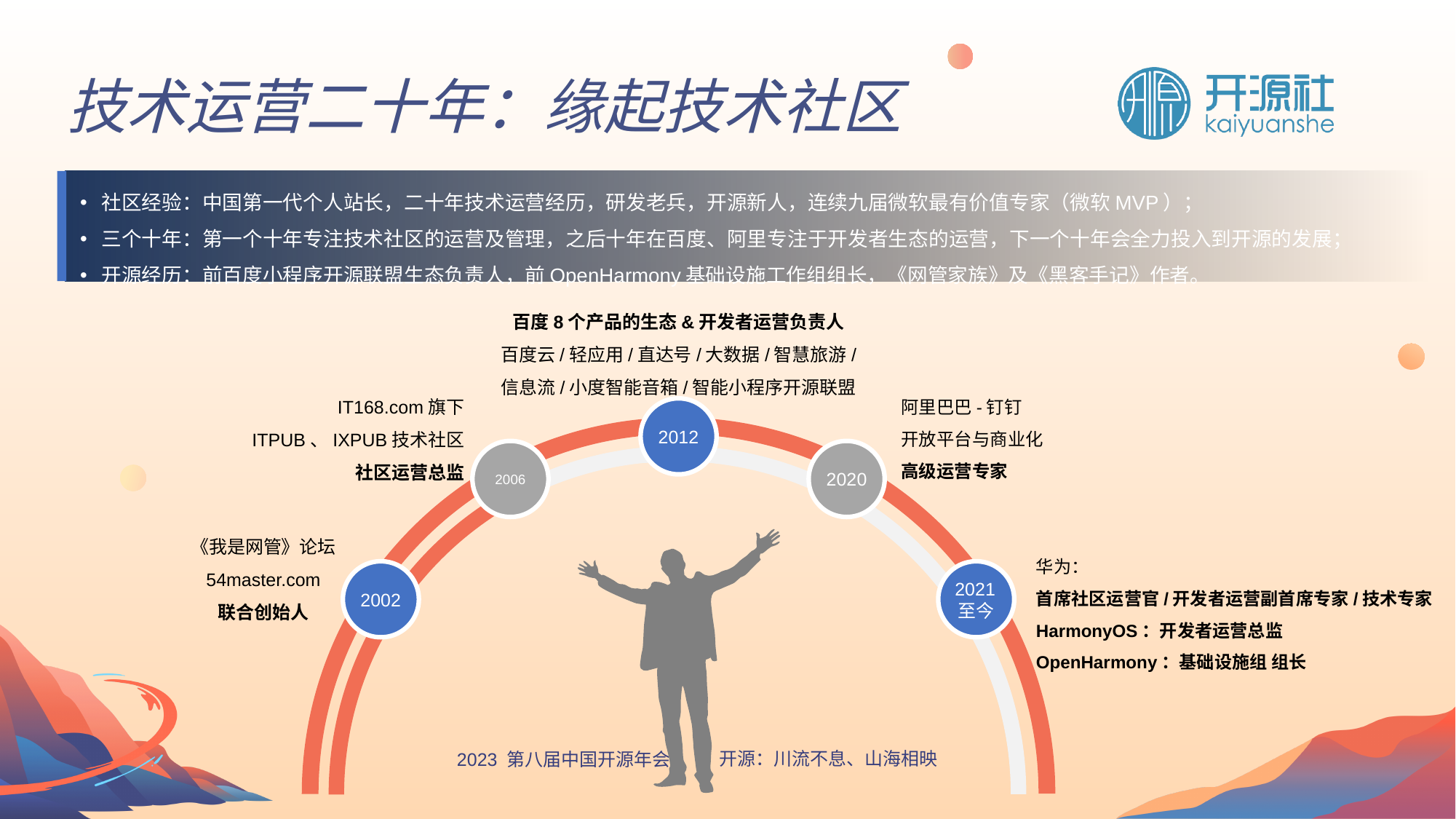

技术运营二十年：缘起技术社区

社区经验：中国第一代个人站长，二十年技术运营经历，研发老兵，开源新人，连续九届微软最有价值专家（微软MVP）；
三个十年：第一个十年专注技术社区的运营及管理，之后十年在百度、阿里专注于开发者生态的运营，下一个十年会全力投入到开源的发展；
开源经历：前百度小程序开源联盟生态负责人，前OpenHarmony基础设施工作组组长，《网管家族》及《黑客手记》作者。

百度8个产品的生态&开发者运营负责人
百度云/轻应用/直达号/大数据/智慧旅游/
信息流/小度智能音箱/智能小程序开源联盟
IT168.com旗下
ITPUB、IXPUB技术社区
社区运营总监
阿里巴巴-钉钉
开放平台与商业化
高级运营专家
2012

2006
2020

2002
2021至今
《我是网管》论坛
54master.com
联合创始人
华为：
首席社区运营官/开发者运营副首席专家/技术专家
HarmonyOS：开发者运营总监
OpenHarmony：基础设施组 组长